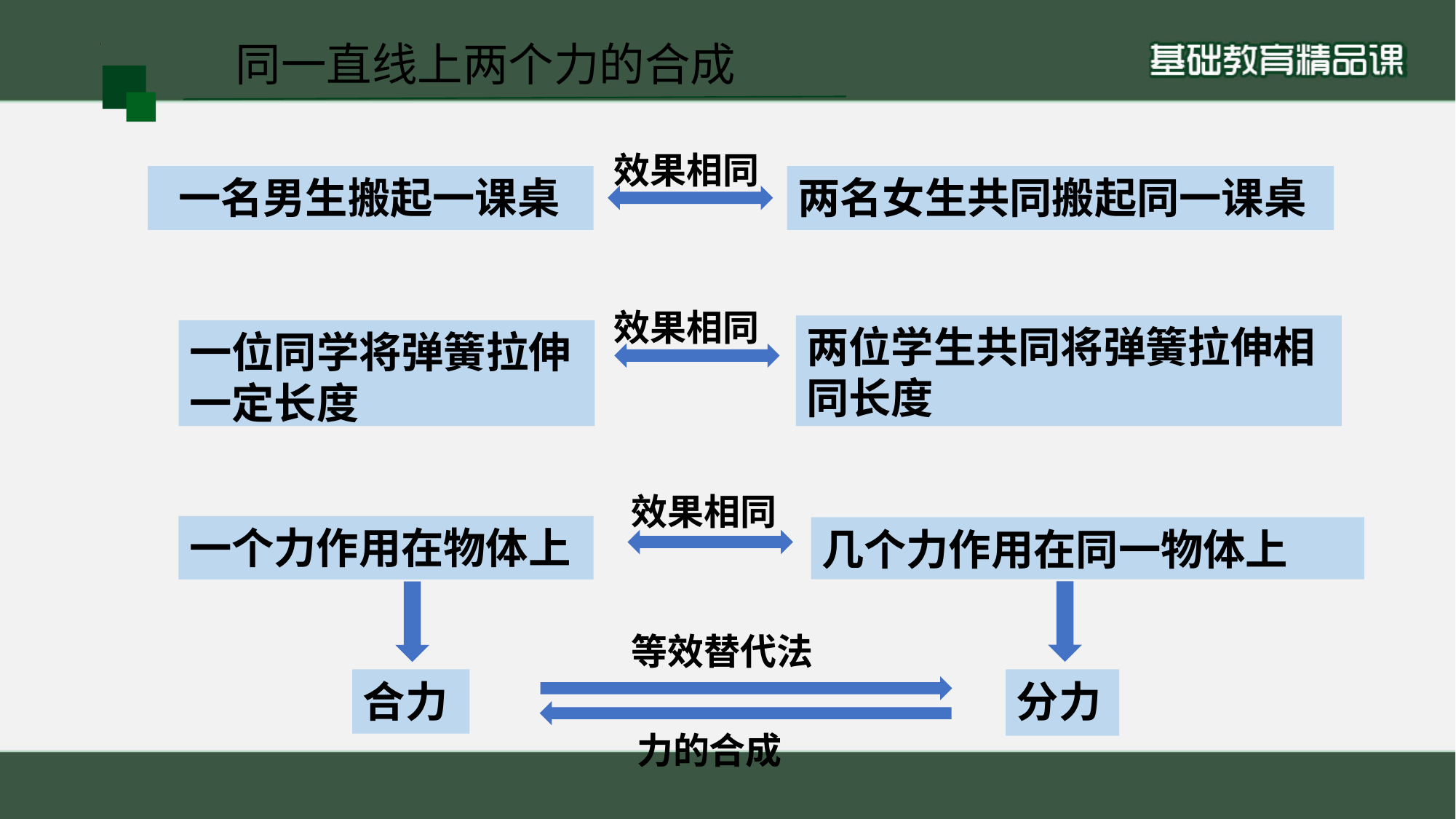

同一直线上两个力的合成

效果相同
 一名男生搬起一课桌
两名女生共同搬起同一课桌

效果相同
两位学生共同将弹簧拉伸相同长度
一位同学将弹簧拉伸一定长度

效果相同
一个力作用在物体上
几个力作用在同一物体上

等效替代法
合力
分力

力的合成